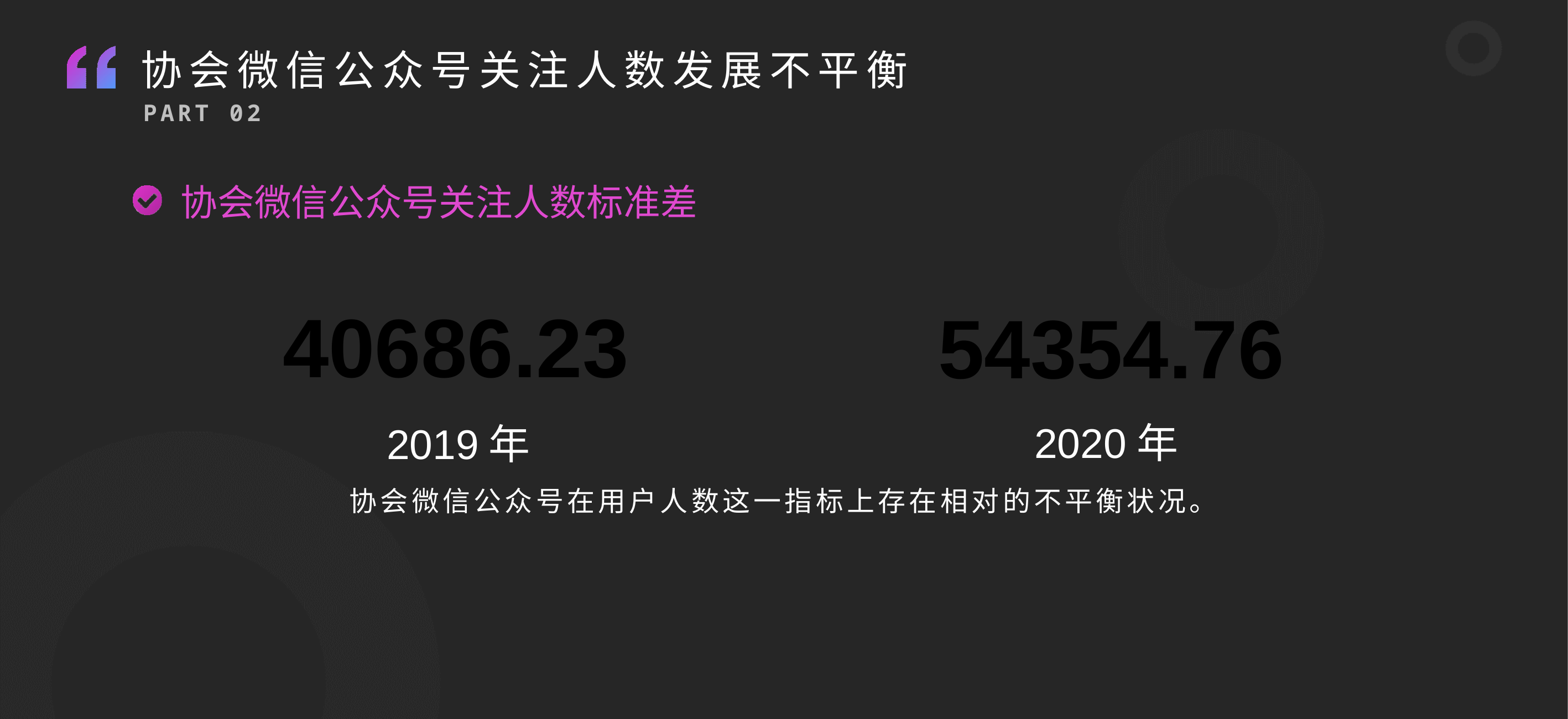

协会微信公众号关注人数发展不平衡

# PART 02
协会微信公众号关注人数标准差

40686.23
54354.76
2020年
2019年
协会微信公众号在用户人数这一指标上存在相对的不平衡状况。